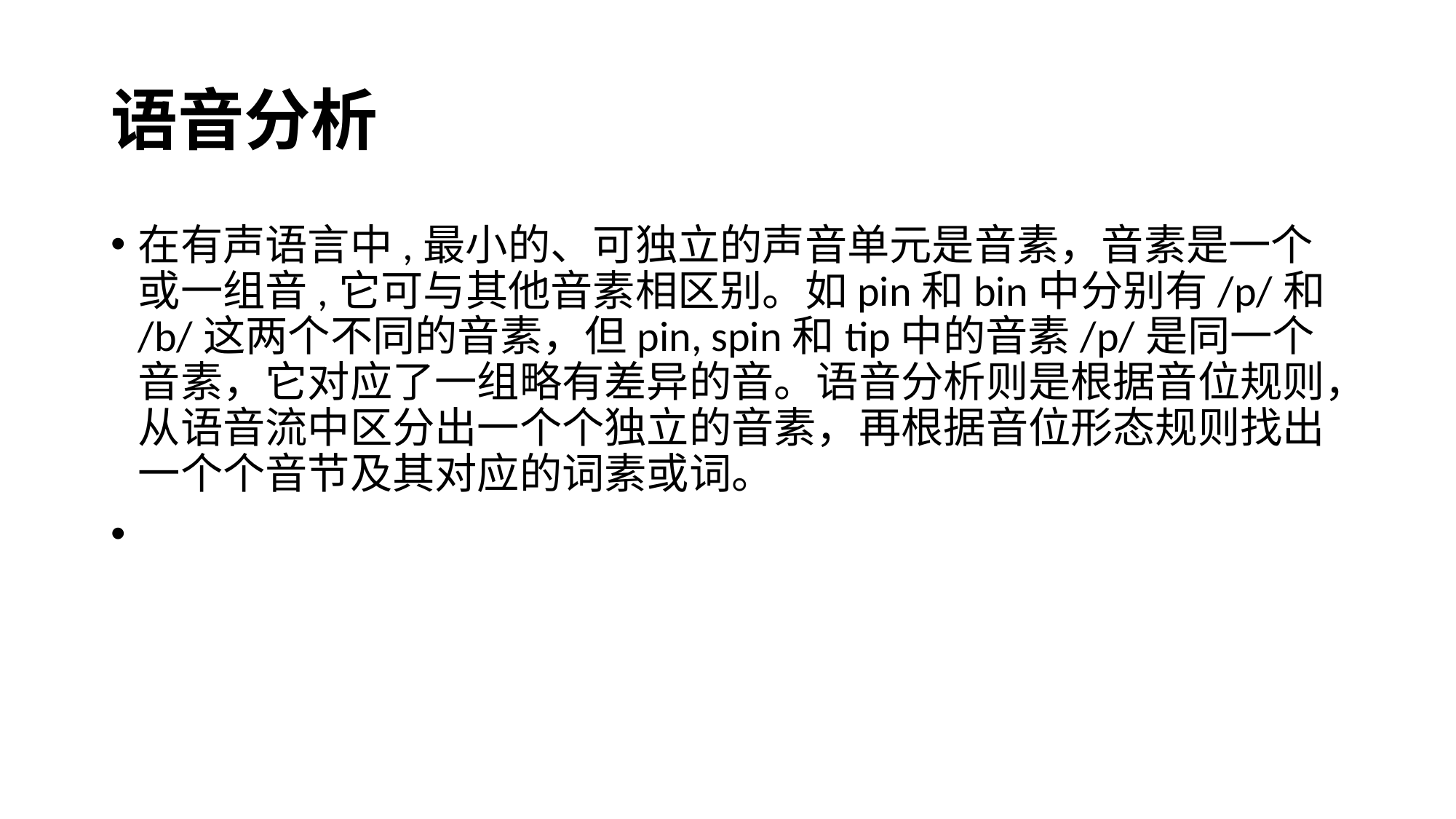

# 语音分析
在有声语言中,最小的、可独立的声音单元是音素，音素是一个或一组音,它可与其他音素相区别。如pin和bin中分别有/p/和/b/这两个不同的音素，但pin, spin和tip中的音素/p/是同一个音素，它对应了一组略有差异的音。语音分析则是根据音位规则，从语音流中区分出一个个独立的音素，再根据音位形态规则找出一个个音节及其对应的词素或词。